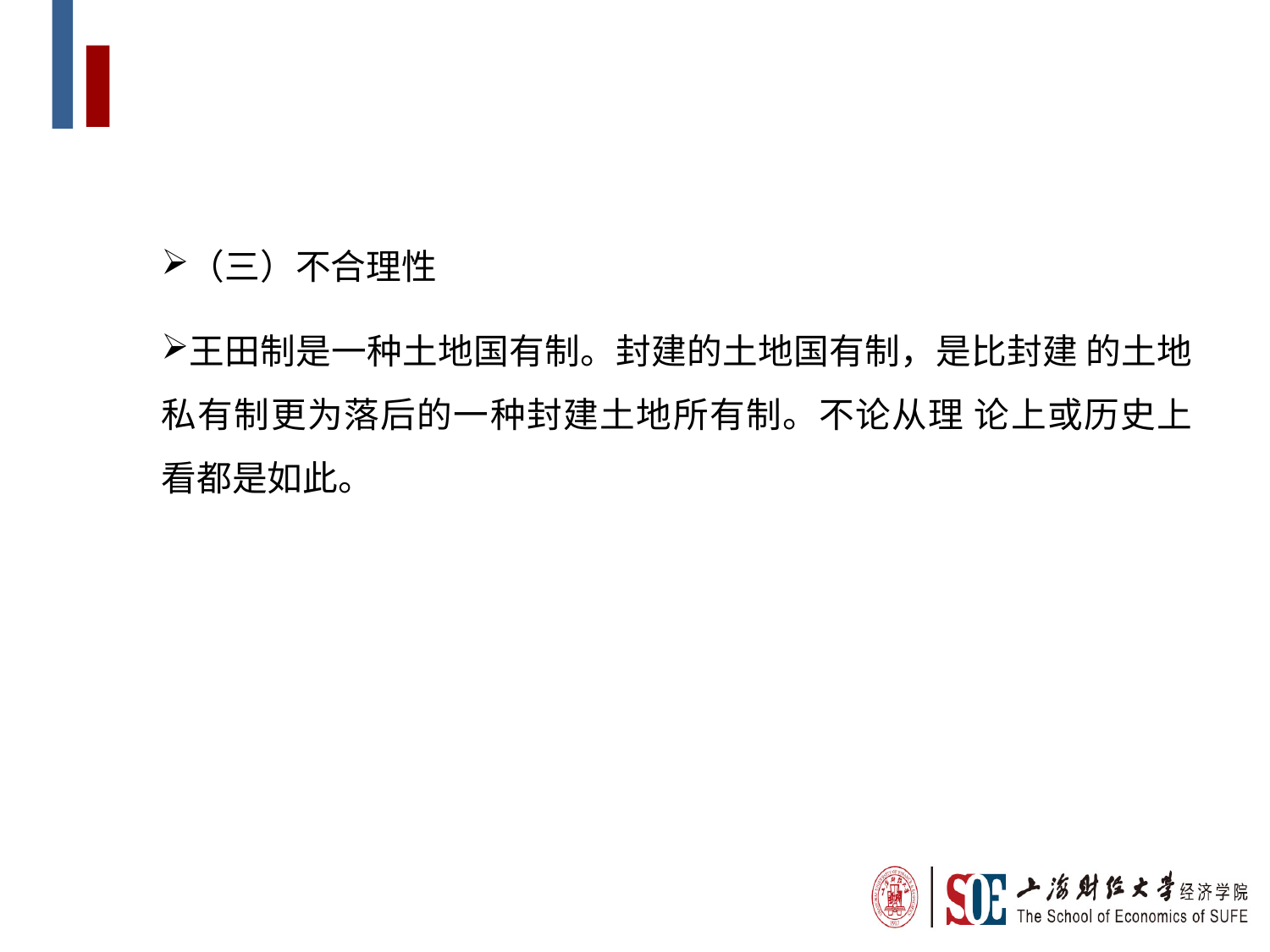

（三）不合理性
王田制是一种土地国有制。封建的土地国有制，是比封建 的土地私有制更为落后的一种封建土地所有制。不论从理 论上或历史上看都是如此。